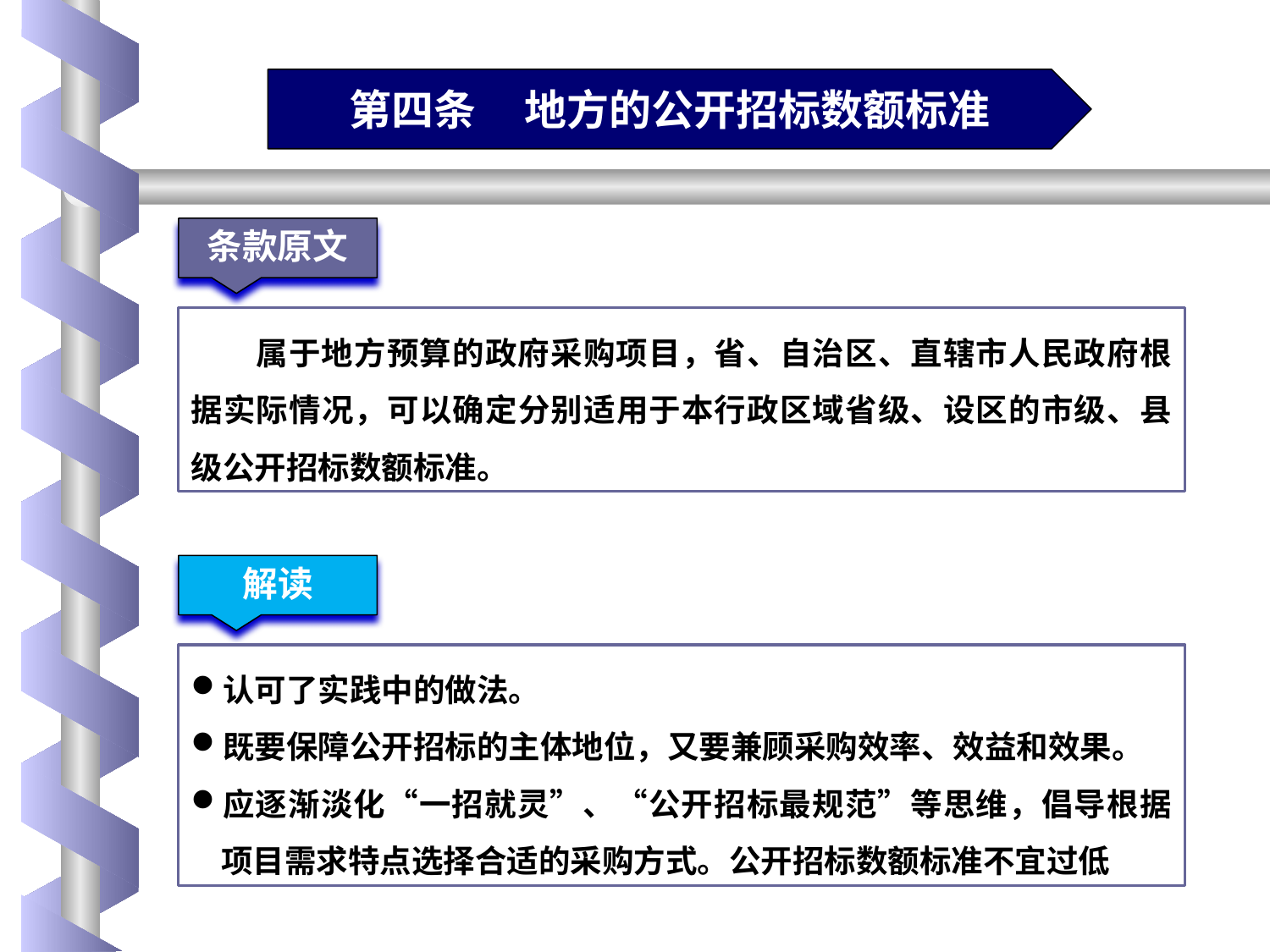

第四条     地方的公开招标数额标准
条款原文
属于地方预算的政府采购项目，省、自治区、直辖市人民政府根据实际情况，可以确定分别适用于本行政区域省级、设区的市级、县级公开招标数额标准。
解读
认可了实践中的做法。
既要保障公开招标的主体地位，又要兼顾采购效率、效益和效果。
应逐渐淡化“一招就灵”、“公开招标最规范”等思维，倡导根据项目需求特点选择合适的采购方式。公开招标数额标准不宜过低